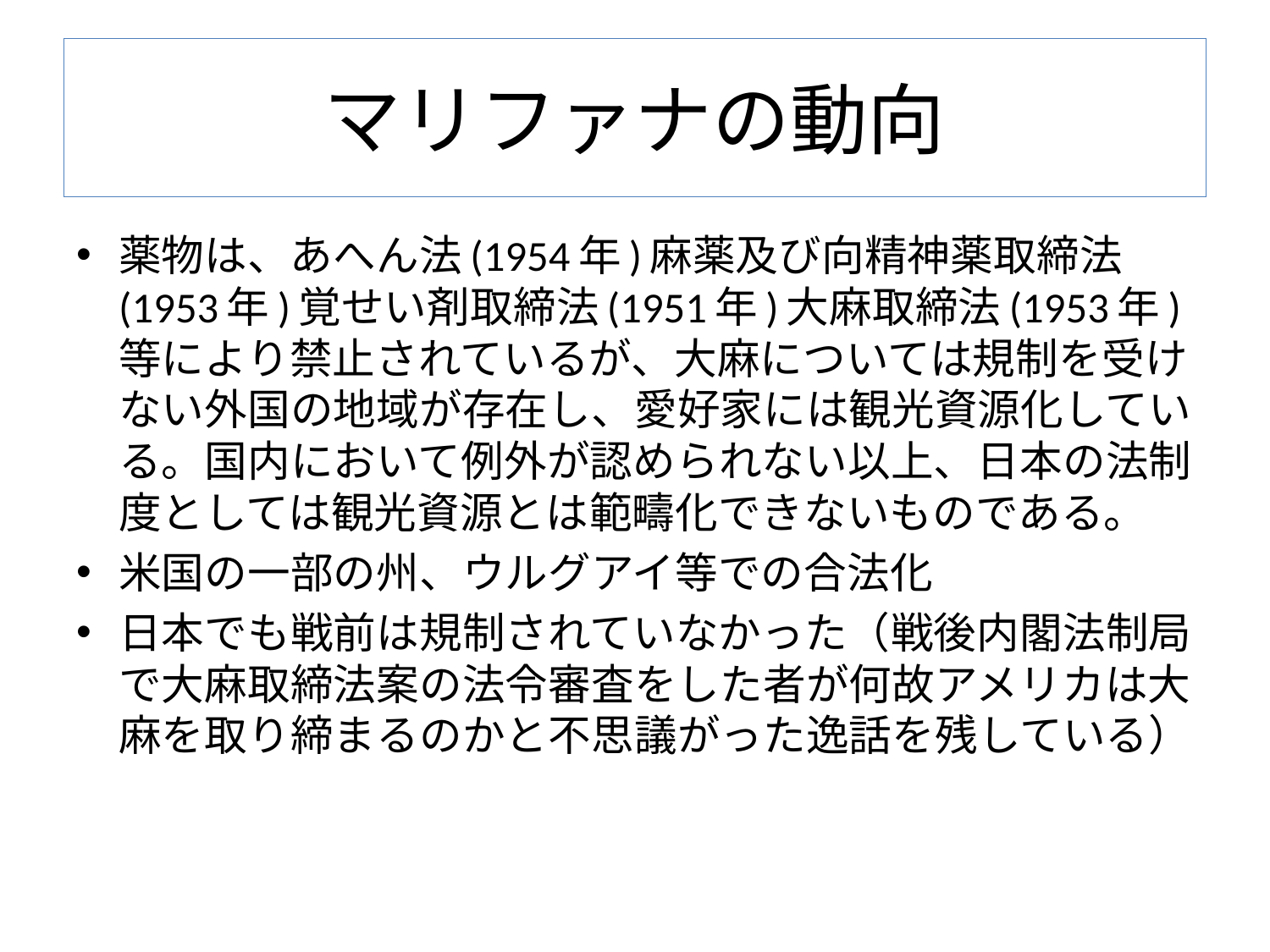

# マリファナの動向
薬物は、あへん法(1954年)麻薬及び向精神薬取締法(1953年)覚せい剤取締法(1951年)大麻取締法(1953年)等により禁止されているが、大麻については規制を受けない外国の地域が存在し、愛好家には観光資源化している。国内において例外が認められない以上、日本の法制度としては観光資源とは範疇化できないものである。
米国の一部の州、ウルグアイ等での合法化
日本でも戦前は規制されていなかった（戦後内閣法制局で大麻取締法案の法令審査をした者が何故アメリカは大麻を取り締まるのかと不思議がった逸話を残している）